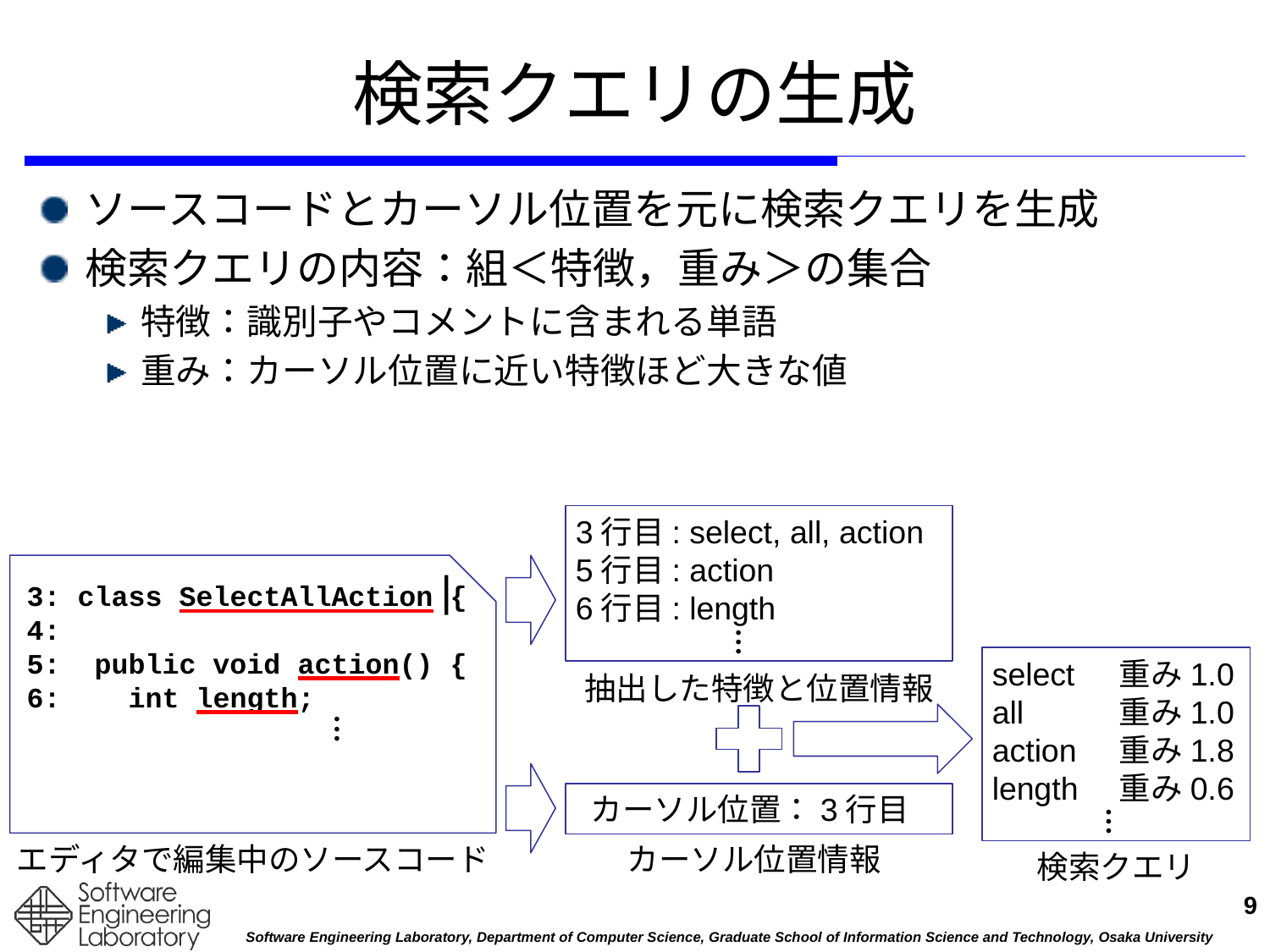

# 検索クエリの生成
ソースコードとカーソル位置を元に検索クエリを生成
検索クエリの内容：組＜特徴，重み＞の集合
特徴：識別子やコメントに含まれる単語
重み：カーソル位置に近い特徴ほど大きな値
3行目: select, all, action
5行目: action
6行目: length
　　　　　　　　　　　　　　　　　　　　　　　　　　　　　　 ●
　　　　　　　　　　　　　　　　　　　　　　　　　　　　　　 ●
　　　　　　　　　　　　　　　　　　　　　　　　　　　　　　 ●
 3: class SelectAllAction {
 4:
 5:  public void action() {
 6:    int length;
　　　　　　　　　　　　　　　　　　　　　　　　　　　　　　　　　　　　　　　　　　　　　　　　　　　　　　　　　　　　　 ●
　　　　　　　　　　　　　　　　　　　　　　　　　　　　　　　　　　　　　　　　　　　　　　　　　　　　　　　　　　　　　 ●
　　　　　　　　　　　　　　　　　　　　　　　　　　　　　　　　　　　　　　　　　　　　　　　　　　　　　　　　　　　　　 ●

select	重み1.0
all	重み1.0
action	重み1.8
length	重み0.6
　　　　　　　　　　　　　　　　　　　　　  ●
　　　　　　　　　　　　　　　　　　　　  　●
　　　　　　　　　　　　　　　　　　　  　　●
抽出した特徴と位置情報

カーソル位置：3行目
エディタで編集中のソースコード
カーソル位置情報
検索クエリ